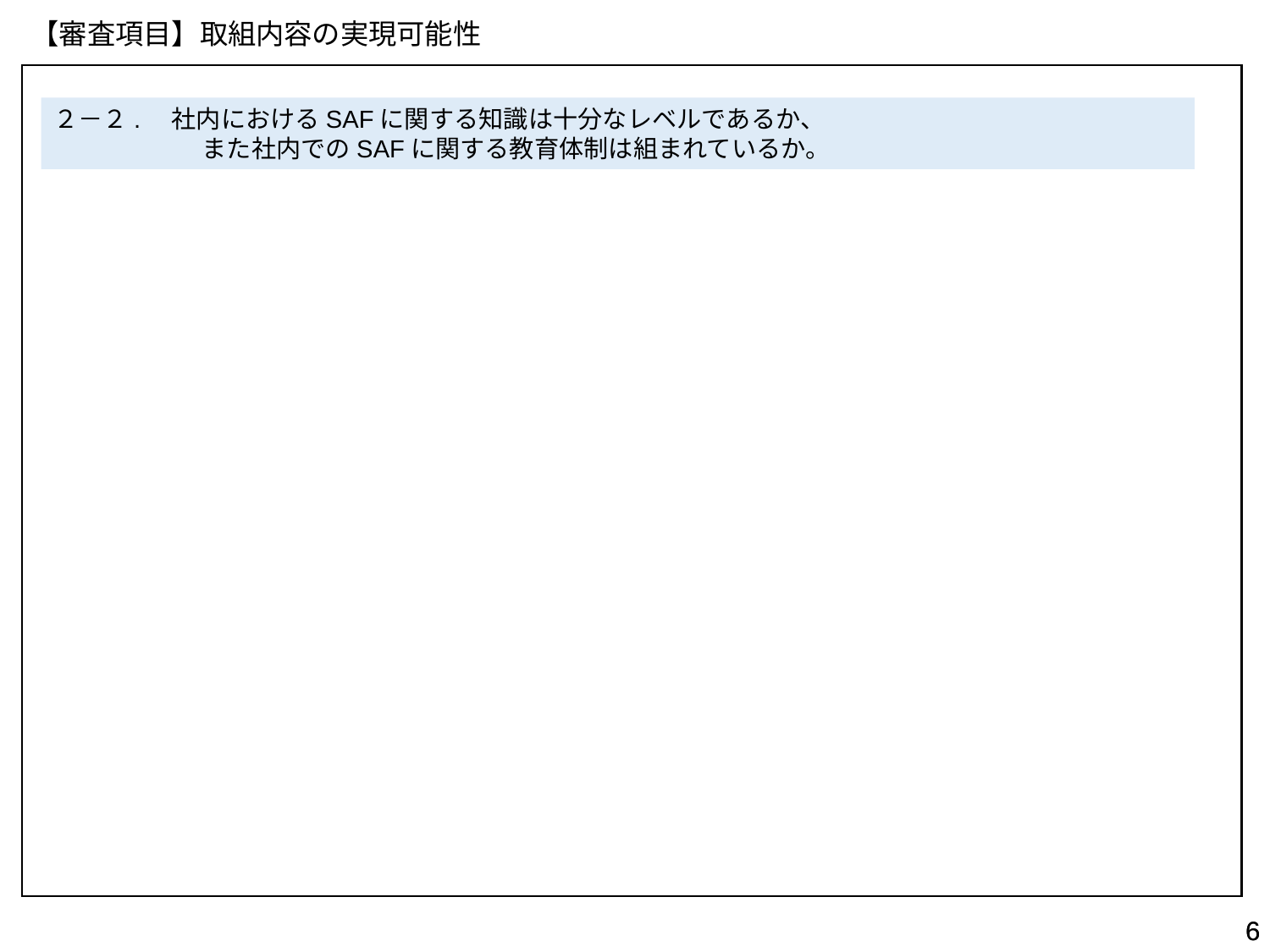

【審査項目】取組内容の実現可能性

２－２.　社内におけるSAFに関する知識は十分なレベルであるか、
　　　　　　また社内でのSAFに関する教育体制は組まれているか。
6
6